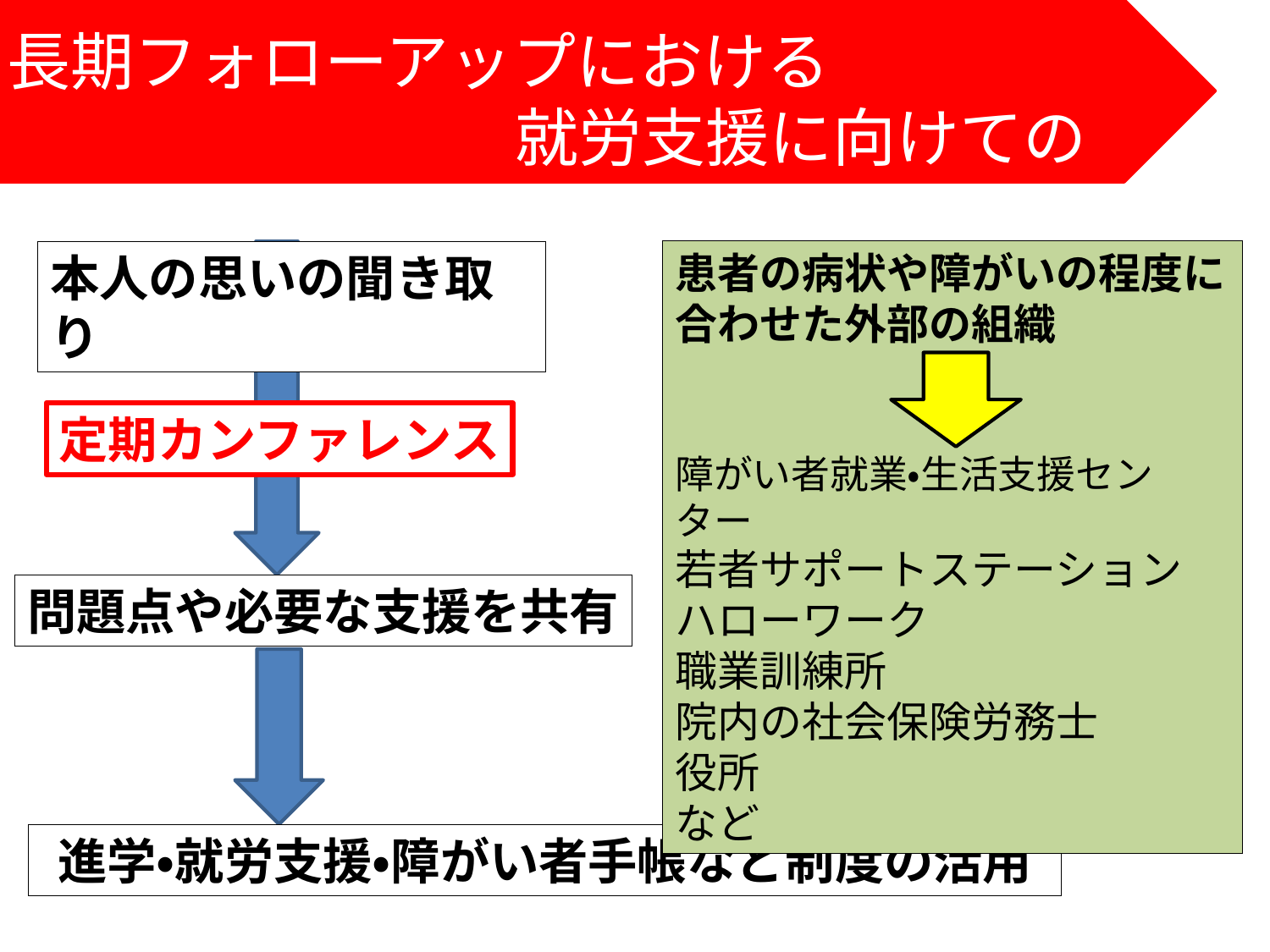

長期フォローアップにおける
　　　　　　　　就労支援に向けての仕組み
患者の病状や障がいの程度に合わせた外部の組織

障がい者就業・生活支援センター
若者サポートステーション
ハローワーク
職業訓練所
院内の社会保険労務士
役所　        　　　　　　　　など

本人の思いの聞き取り

定期カンファレンス
問題点や必要な支援を共有

進学・就労支援・障がい者手帳など制度の活用